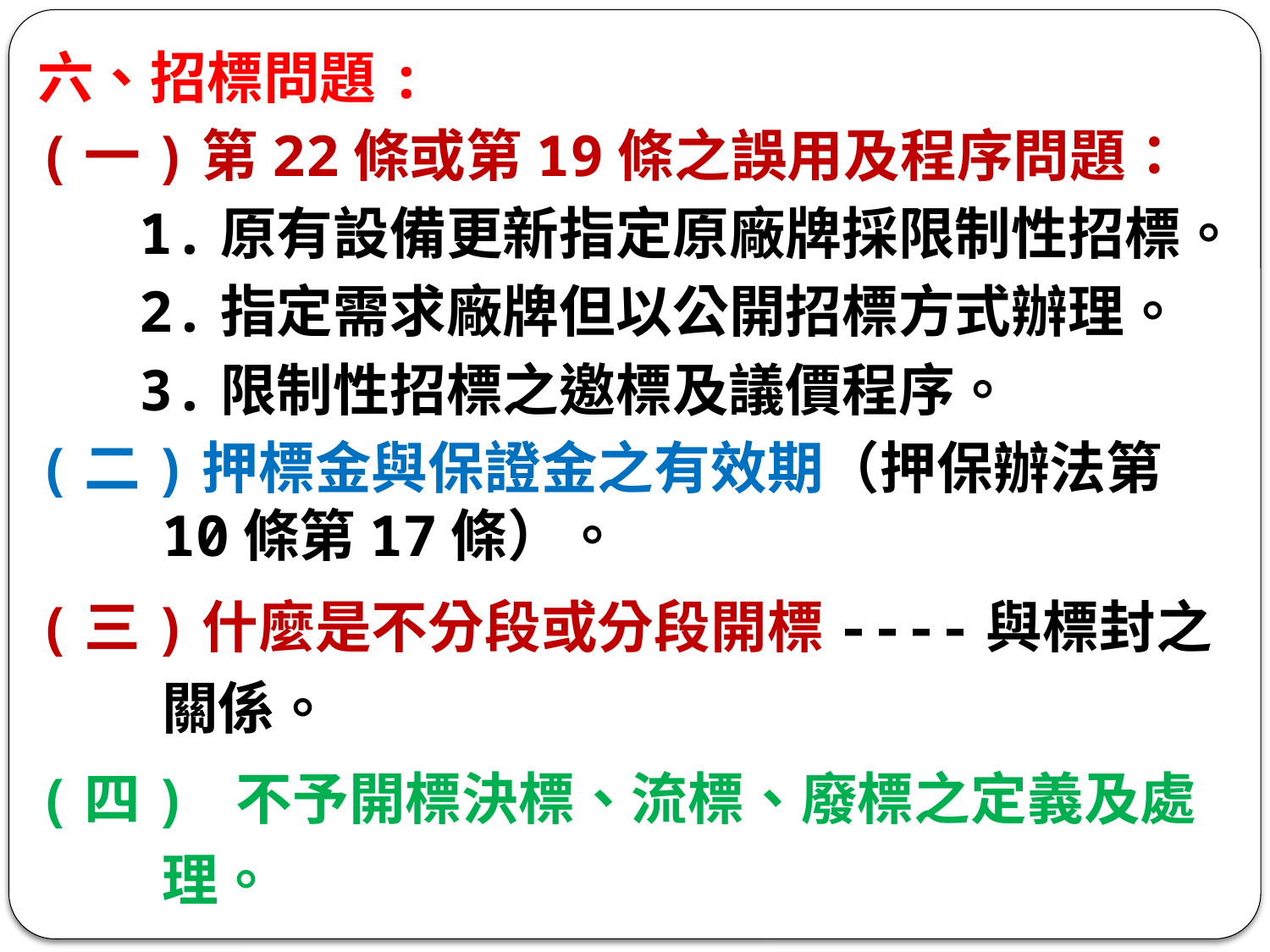

六、招標問題:
(一)第22條或第19條之誤用及程序問題：
   1.原有設備更新指定原廠牌採限制性招標。
   2.指定需求廠牌但以公開招標方式辦理。
   3.限制性招標之邀標及議價程序。
(二)押標金與保證金之有效期（押保辦法第10條第17條）。
(三)什麼是不分段或分段開標----與標封之關係。
(四) 不予開標決標、流標、廢標之定義及處理。
21